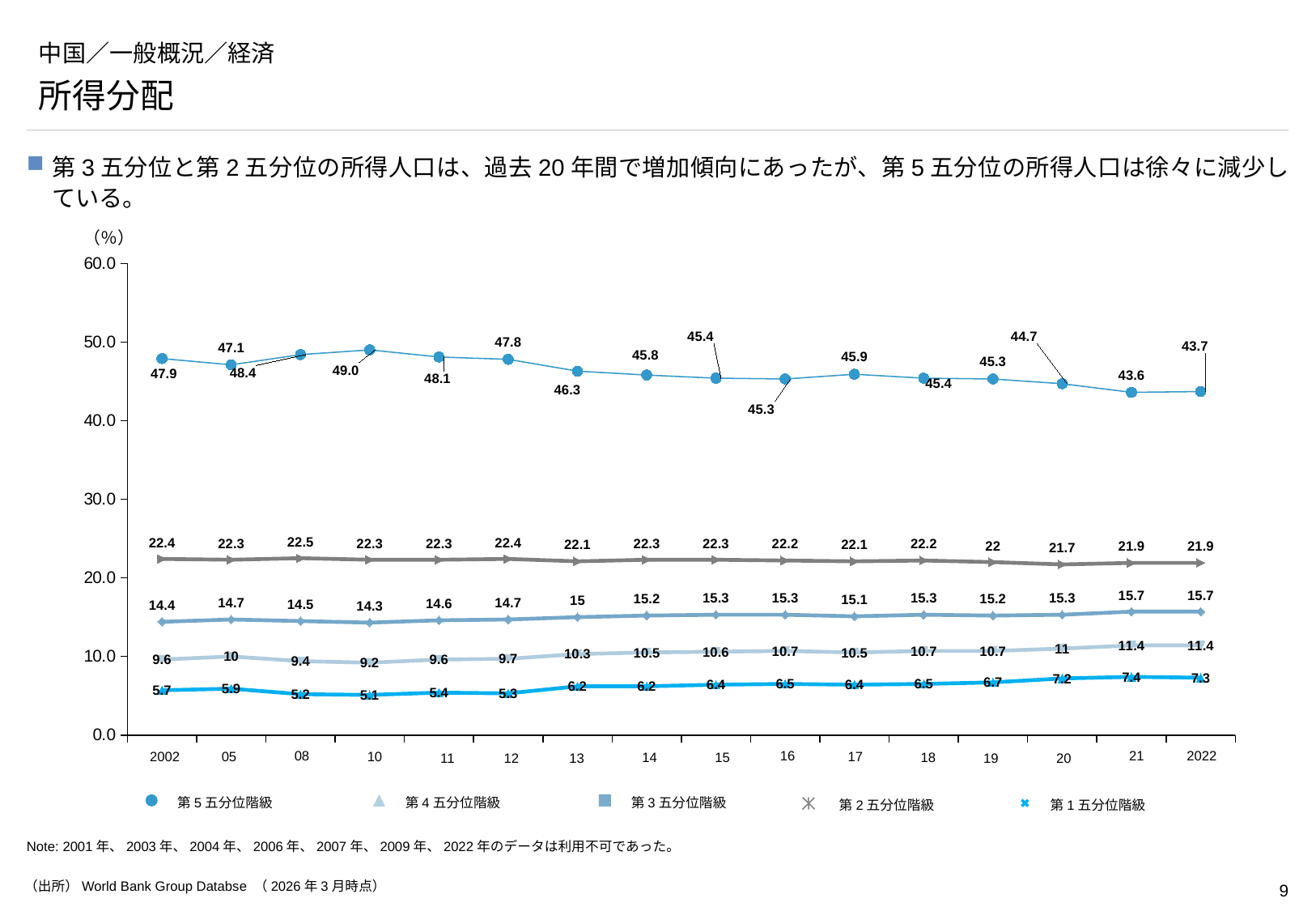

# 中国／一般概況／経済
所得分配
第3五分位と第2五分位の所得人口は、過去20年間で増加傾向にあったが、第5五分位の所得人口は徐々に減少している。
（％）

### Chart

| Category |  |  |  |  |  |
|---|---|---|---|---|---|
08
16
21
2022
2002
05
10
17
14
15
18
11
12
13
19
20

第5五分位階級

第4五分位階級

第3五分位階級
第2五分位階級

第1五分位階級
Note: 2001年、2003年、2004年、2006年、2007年、2009年、2022年のデータは利用不可であった。
（出所）World Bank Group Databse （2026年3月時点）